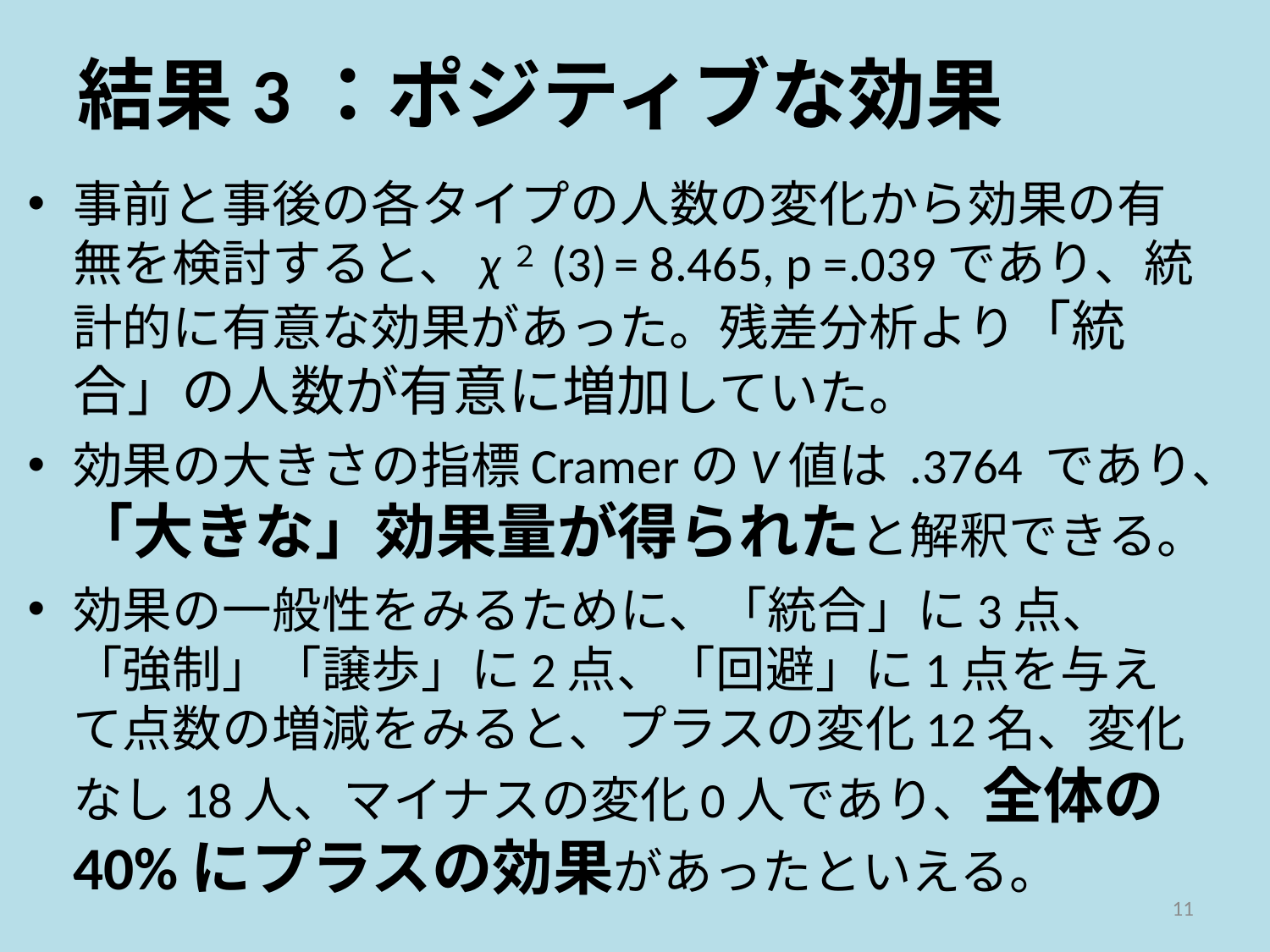

# 結果3：ポジティブな効果
事前と事後の各タイプの人数の変化から効果の有無を検討すると、χ２ (3) = 8.465, p =.039であり、統計的に有意な効果があった。残差分析より「統合」の人数が有意に増加していた。
効果の大きさの指標CramerのV値は .3764 であり、「大きな」効果量が得られたと解釈できる。
効果の一般性をみるために、「統合」に3点、「強制」「譲歩」に2点、「回避」に1点を与えて点数の増減をみると、プラスの変化12名、変化なし18人、マイナスの変化0人であり、全体の40%にプラスの効果があったといえる。
11